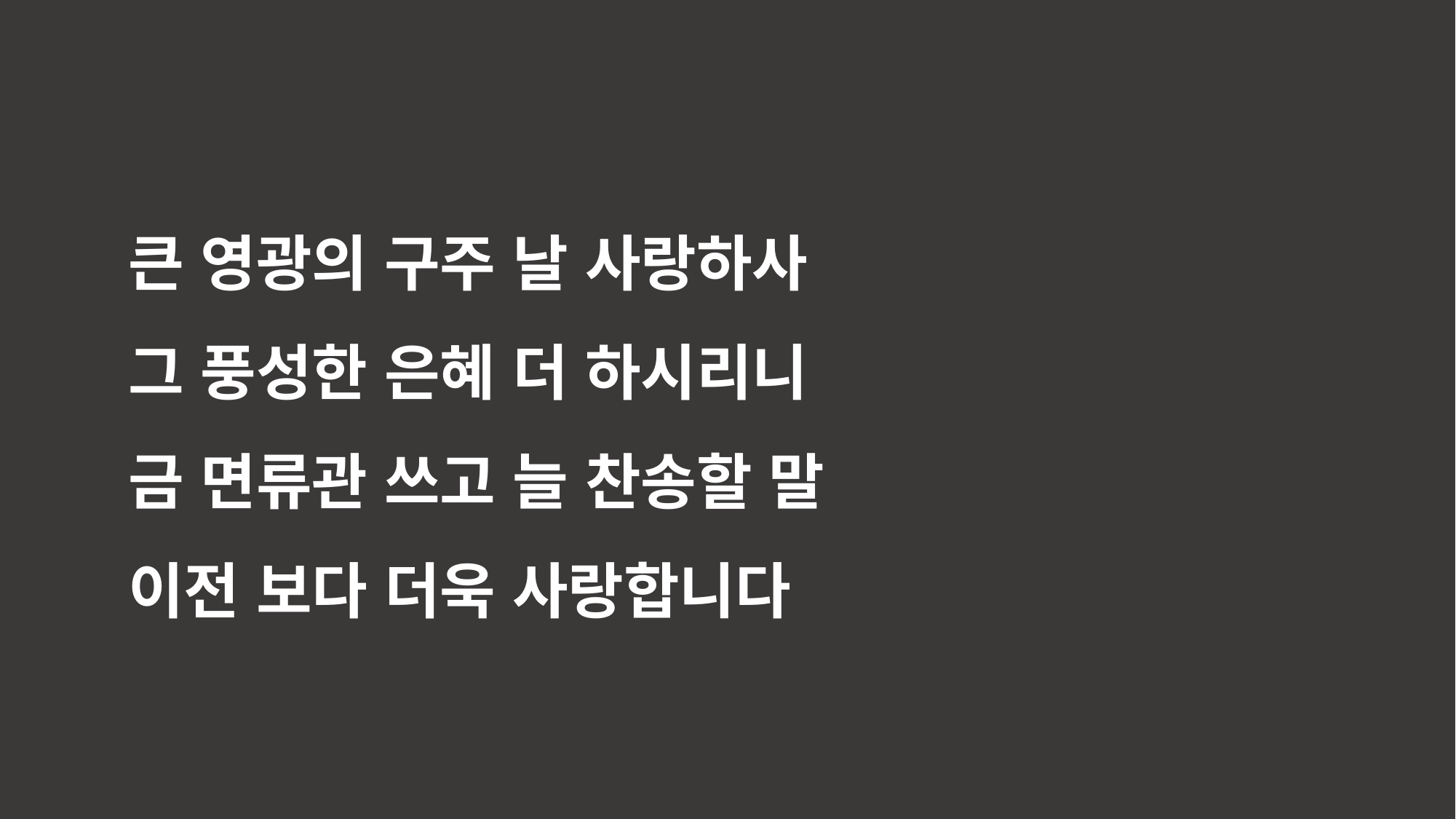

큰 영광의 구주 날 사랑하사
그 풍성한 은혜 더 하시리니
금 면류관 쓰고 늘 찬송할 말
이전 보다 더욱 사랑합니다